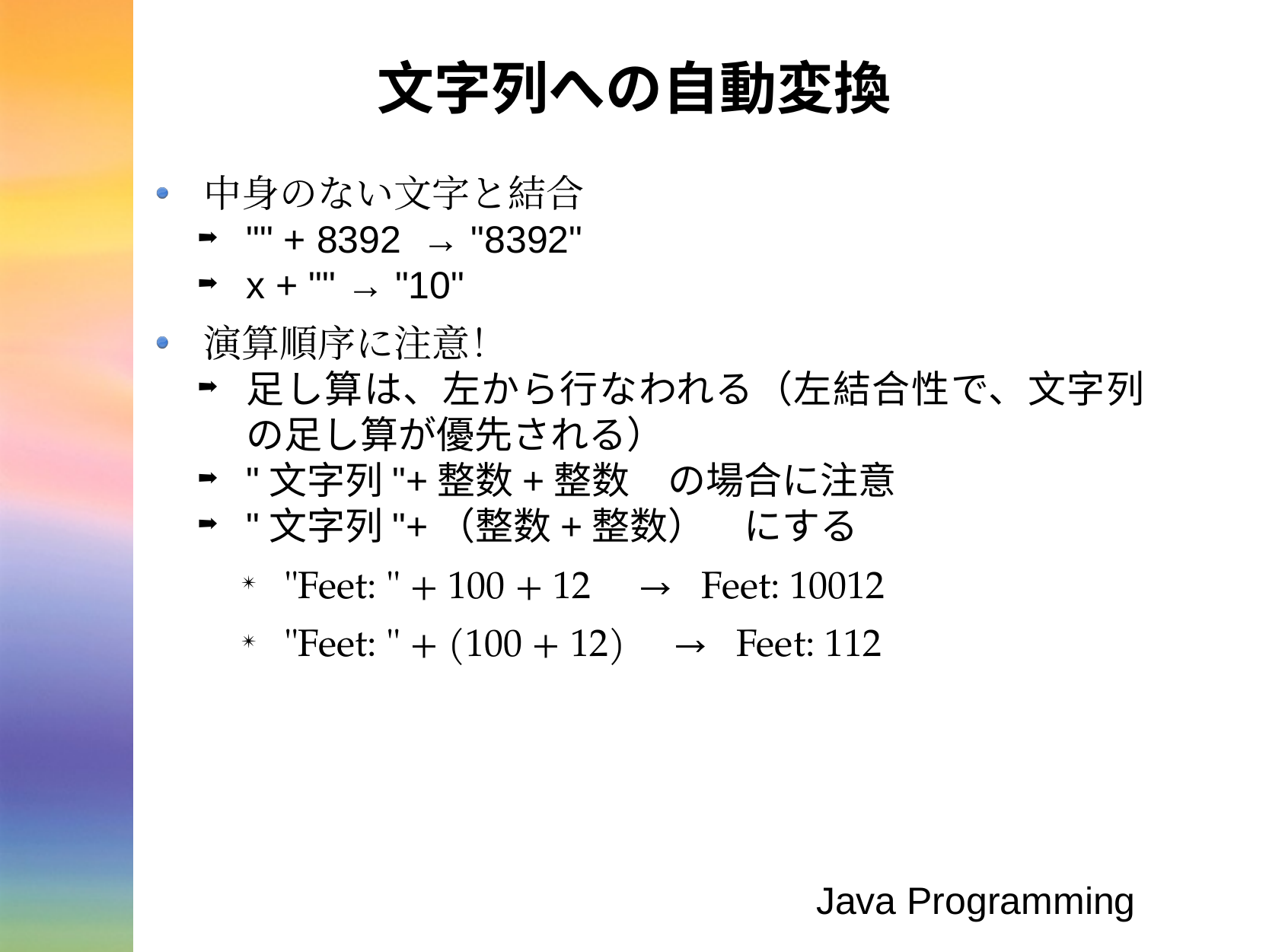

# 文字列への自動変換
中身のない文字と結合
"" + 8392  → "8392"
x + "" → "10"
演算順序に注意！
足し算は、左から行なわれる（左結合性で、文字列の足し算が優先される）
"文字列"+整数+整数　の場合に注意
"文字列"+（整数+整数）　にする
"Feet: " + 100 + 12　→  Feet: 10012
"Feet: " + (100 + 12)　→  Feet: 112